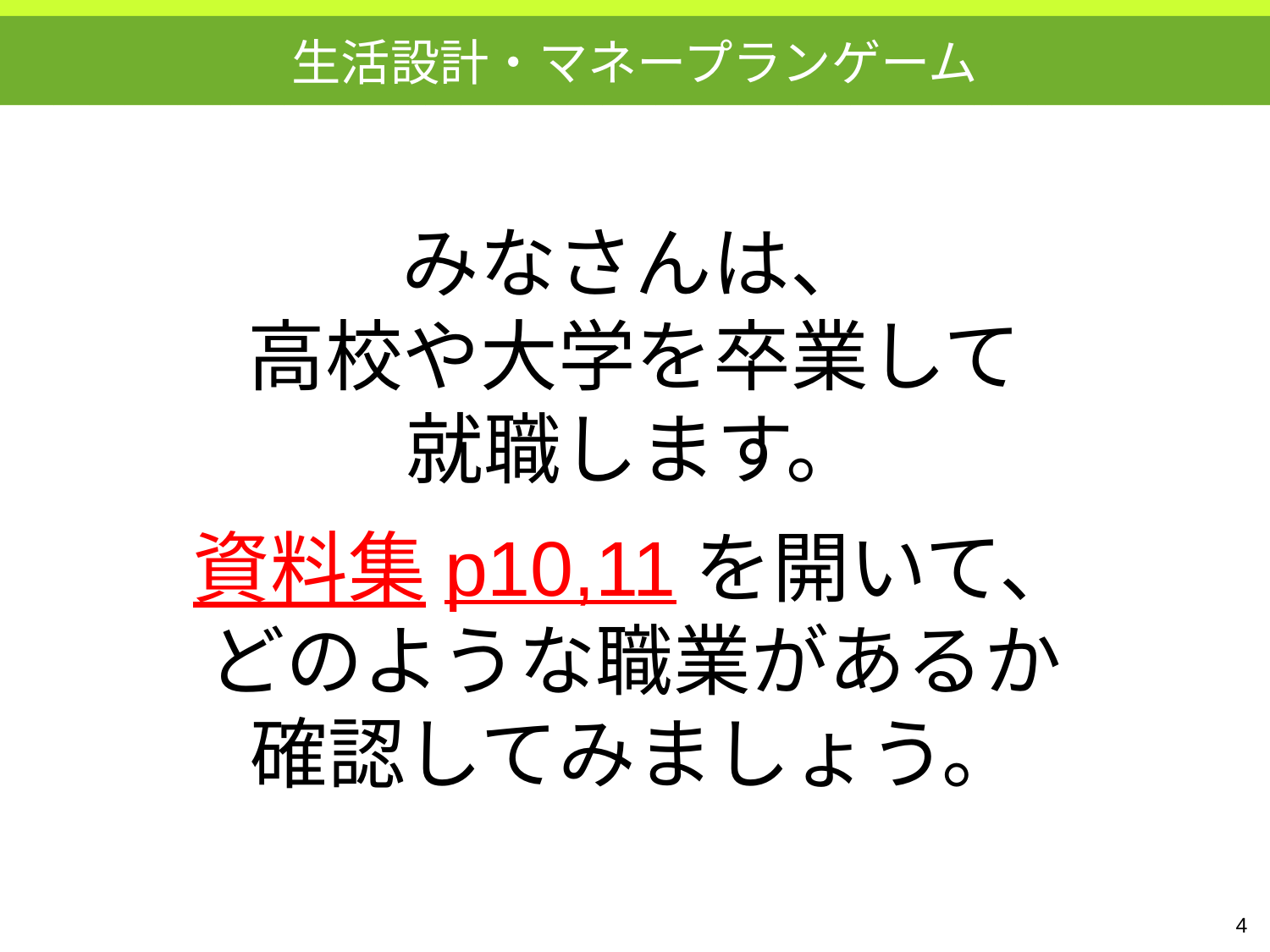

生活設計・マネープランゲーム
みなさんは、
高校や大学を卒業して
就職します。

資料集p10,11を開いて、
どのような職業があるか
確認してみましょう。

4